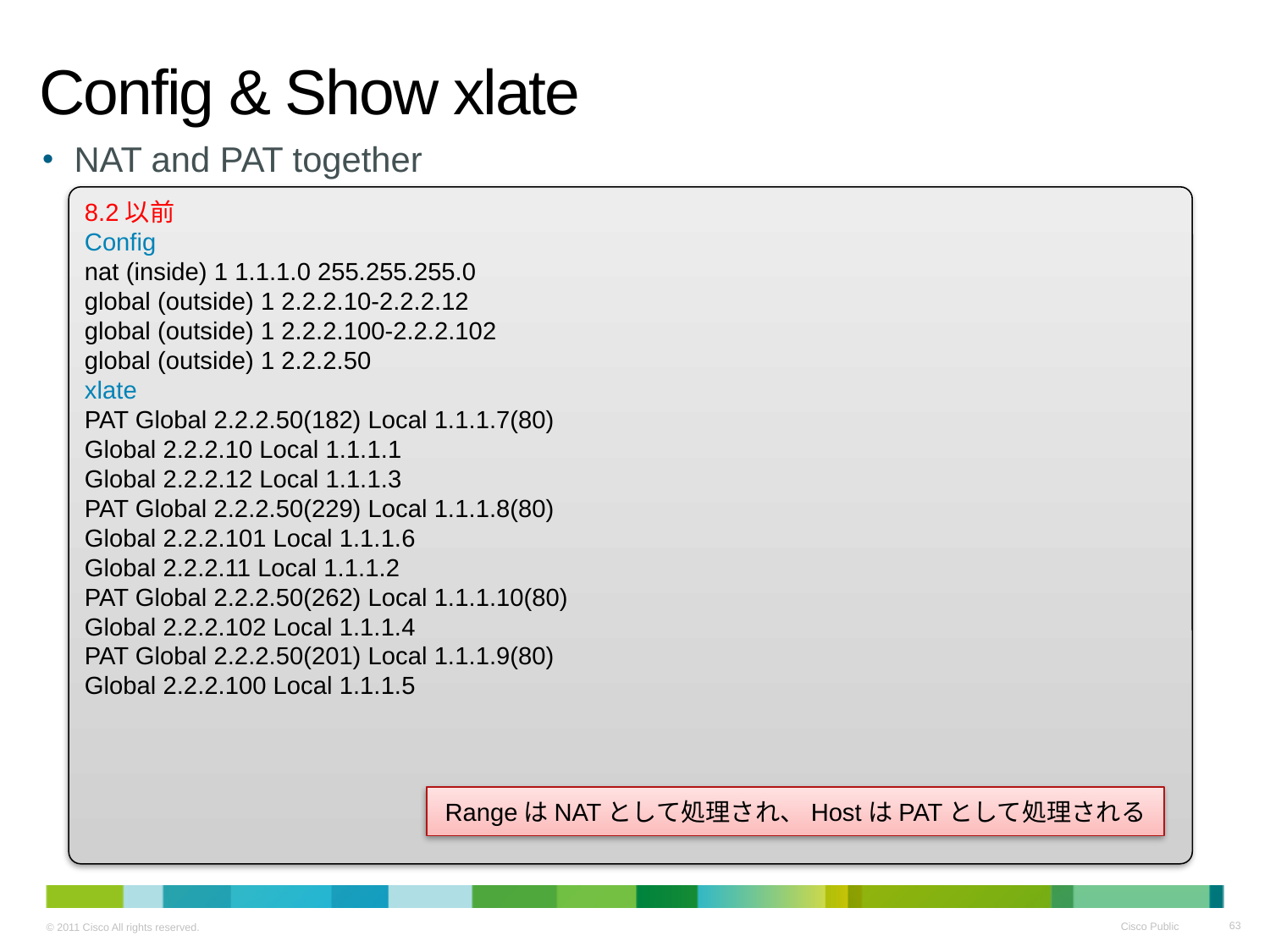

# Config & Show xlate
NAT and PAT together

8.2以前
Config
nat (inside) 1 1.1.1.0 255.255.255.0
global (outside) 1 2.2.2.10-2.2.2.12
global (outside) 1 2.2.2.100-2.2.2.102
global (outside) 1 2.2.2.50
xlate
PAT Global 2.2.2.50(182) Local 1.1.1.7(80)
Global 2.2.2.10 Local 1.1.1.1
Global 2.2.2.12 Local 1.1.1.3
PAT Global 2.2.2.50(229) Local 1.1.1.8(80)
Global 2.2.2.101 Local 1.1.1.6
Global 2.2.2.11 Local 1.1.1.2
PAT Global 2.2.2.50(262) Local 1.1.1.10(80)
Global 2.2.2.102 Local 1.1.1.4
PAT Global 2.2.2.50(201) Local 1.1.1.9(80)
Global 2.2.2.100 Local 1.1.1.5
RangeはNATとして処理され、HostはPATとして処理される